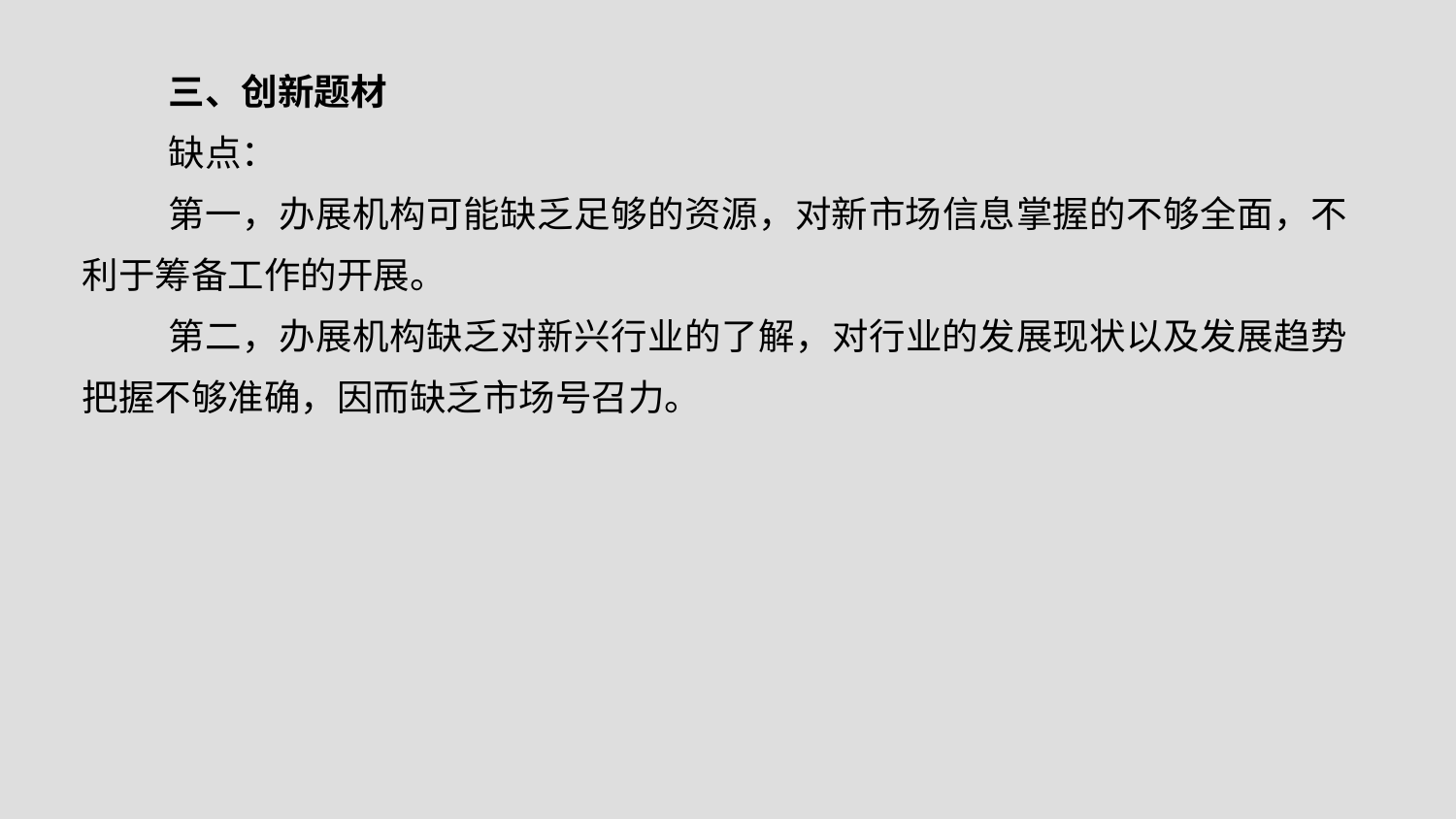

三、创新题材
缺点：
第一，办展机构可能缺乏足够的资源，对新市场信息掌握的不够全面，不利于筹备工作的开展。
第二，办展机构缺乏对新兴行业的了解，对行业的发展现状以及发展趋势把握不够准确，因而缺乏市场号召力。